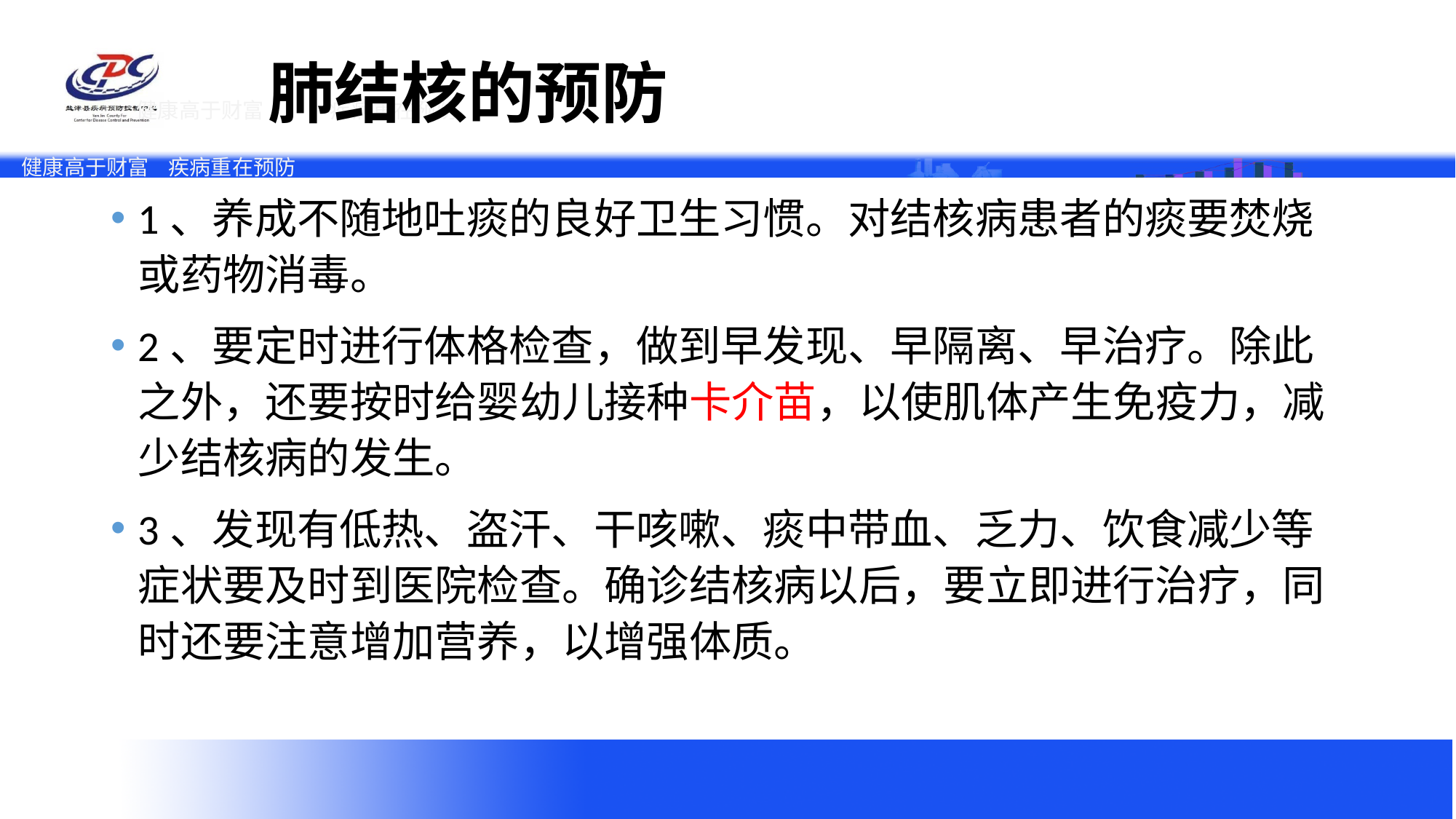

# 肺结核的预防
1、养成不随地吐痰的良好卫生习惯。对结核病患者的痰要焚烧或药物消毒。
2、要定时进行体格检查，做到早发现、早隔离、早治疗。除此之外，还要按时给婴幼儿接种卡介苗，以使肌体产生免疫力，减少结核病的发生。
3、发现有低热、盗汗、干咳嗽、痰中带血、乏力、饮食减少等症状要及时到医院检查。确诊结核病以后，要立即进行治疗，同时还要注意增加营养，以增强体质。